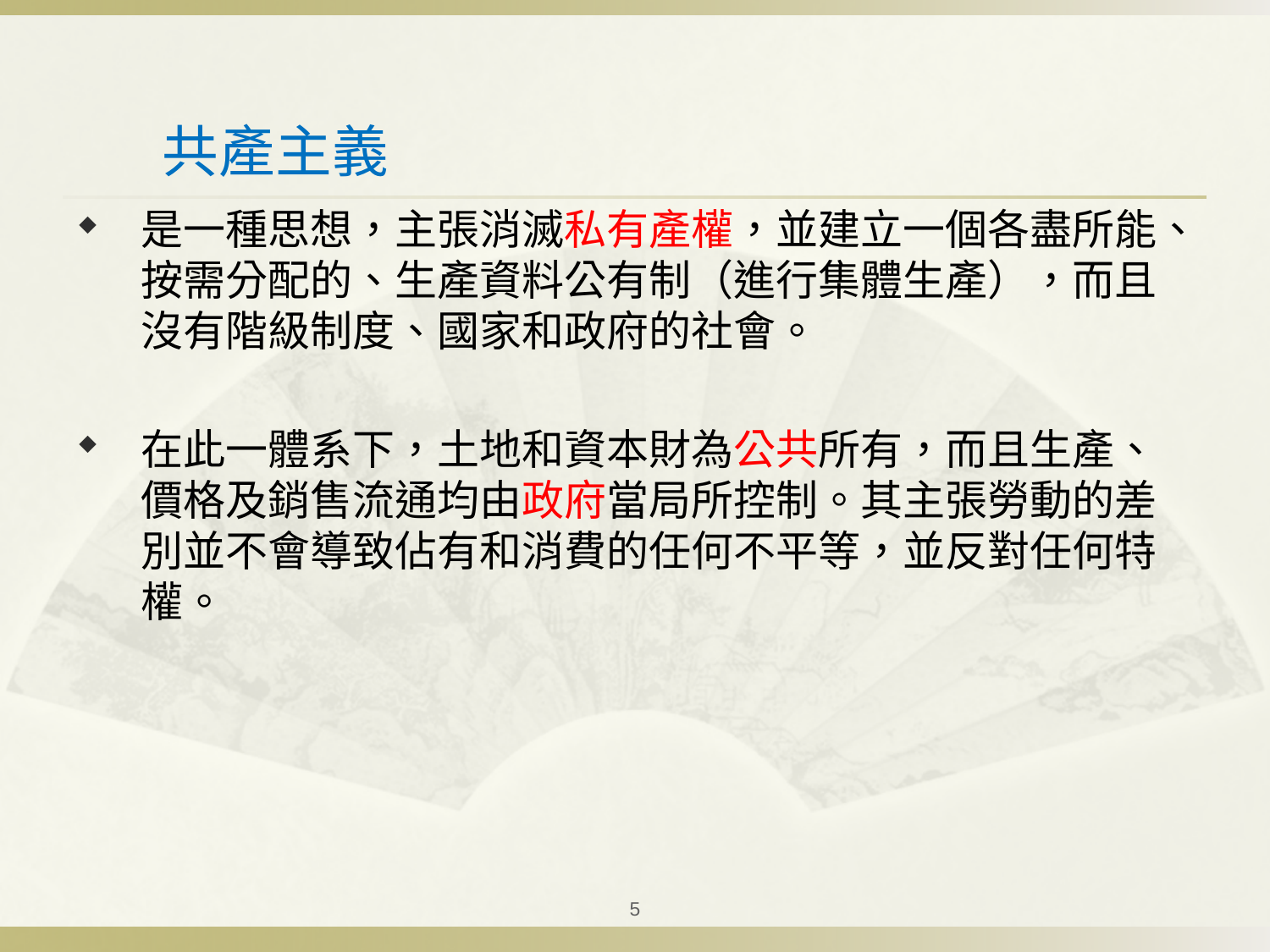

# 共產主義
是一種思想，主張消滅私有產權，並建立一個各盡所能、按需分配的、生產資料公有制（進行集體生產），而且沒有階級制度、國家和政府的社會。

在此一體系下，土地和資本財為公共所有，而且生產、價格及銷售流通均由政府當局所控制。其主張勞動的差別並不會導致佔有和消費的任何不平等，並反對任何特權。
5